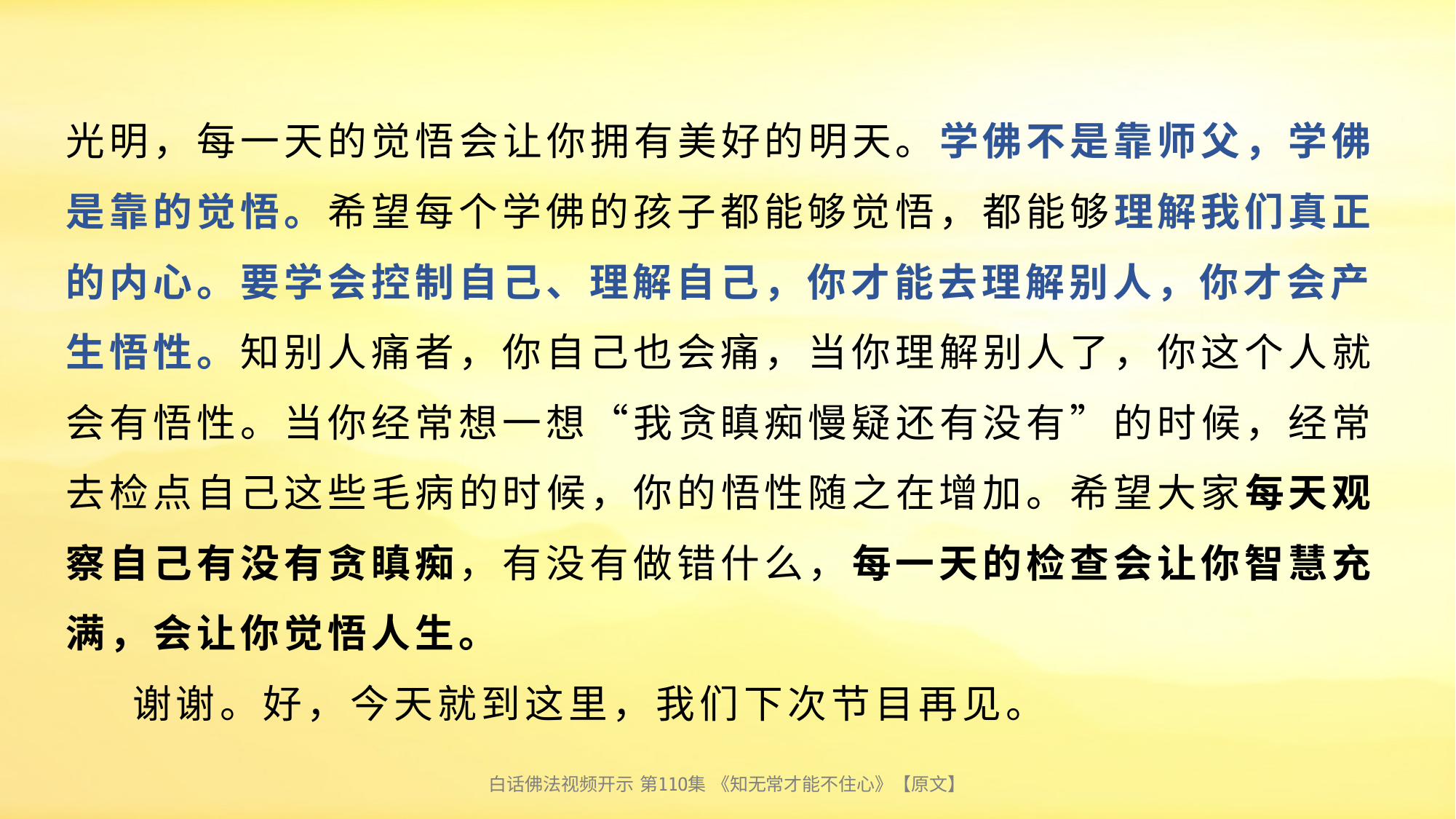

# 光明，每一天的觉悟会让你拥有美好的明天。学佛不是靠师父，学佛是靠的觉悟。希望每个学佛的孩子都能够觉悟，都能够理解我们真正的内心。要学会控制自己、理解自己，你才能去理解别人，你才会产生悟性。知别人痛者，你自己也会痛，当你理解别人了，你这个人就会有悟性。当你经常想一想“我贪瞋痴慢疑还有没有”的时候，经常去检点自己这些毛病的时候，你的悟性随之在增加。希望大家每天观察自己有没有贪瞋痴，有没有做错什么，每一天的检查会让你智慧充满，会让你觉悟人生。 谢谢。好，今天就到这里，我们下次节目再见。
白话佛法视频开示 第110集 《知无常才能不住心》【原文】